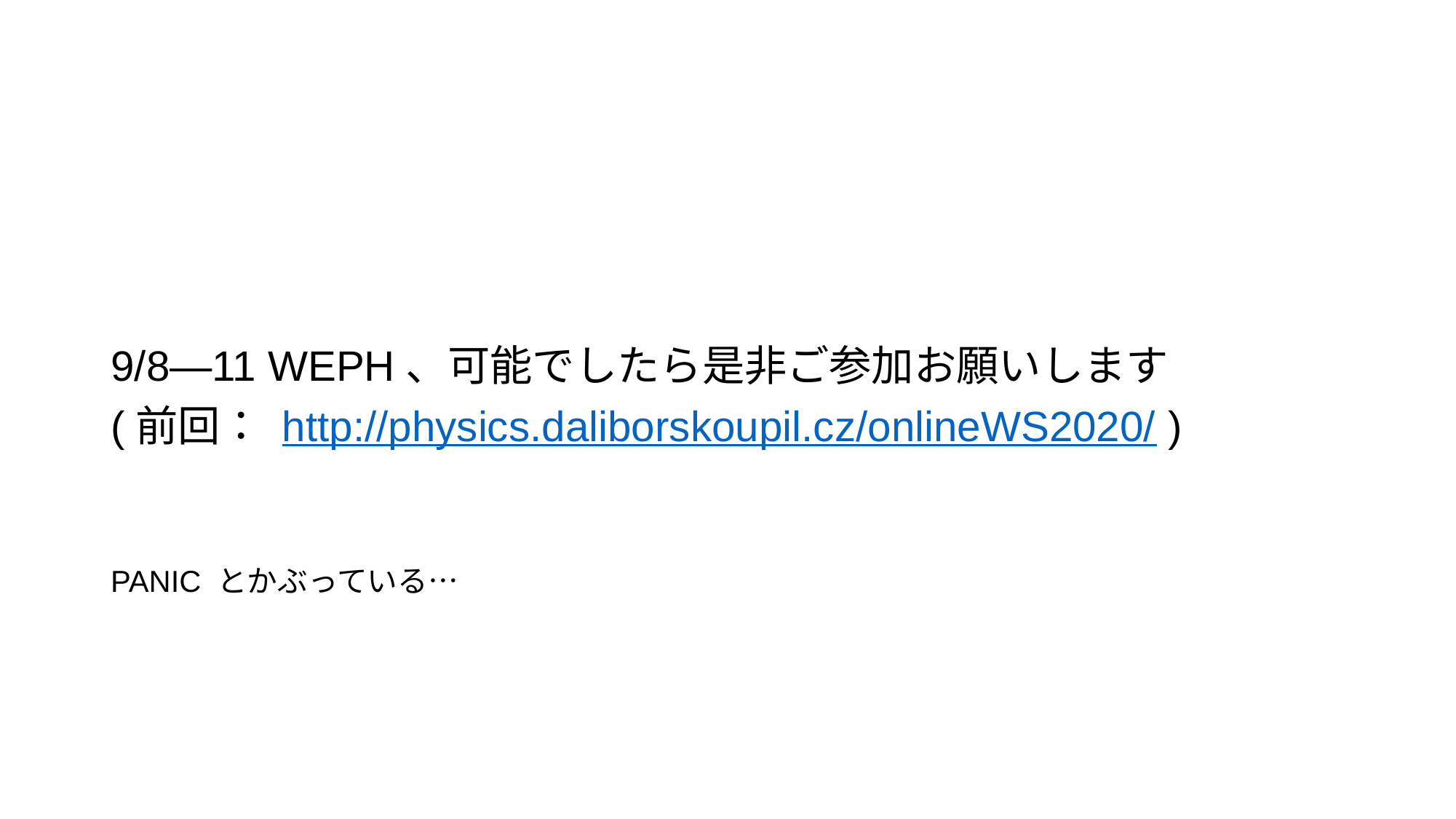

#
9/8—11 WEPH、可能でしたら是非ご参加お願いします
(前回： http://physics.daliborskoupil.cz/onlineWS2020/ )
PANIC とかぶっている…